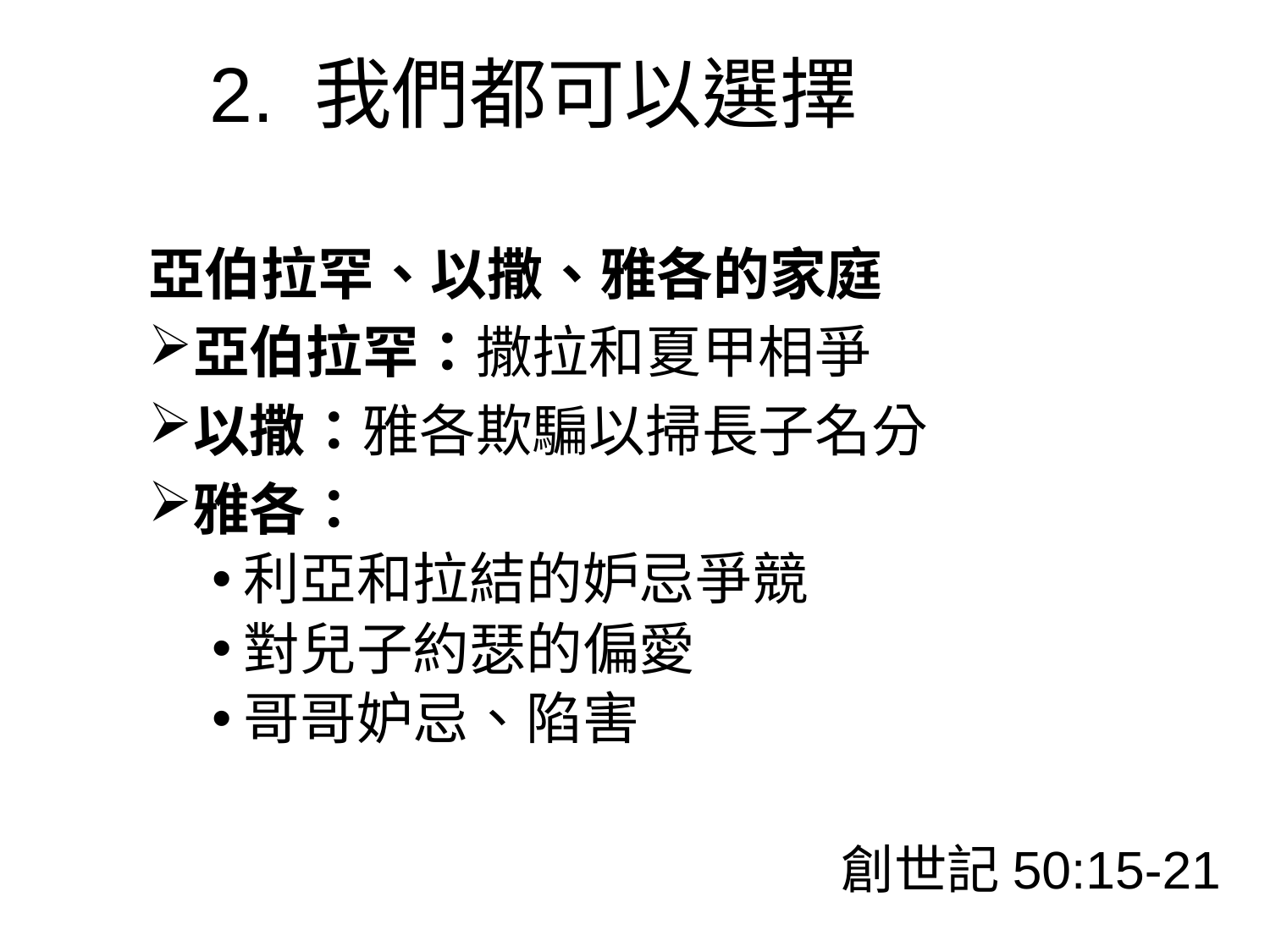

# 2. 我們都可以選擇
亞伯拉罕、以撒、雅各的家庭
亞伯拉罕：撒拉和夏甲相爭
以撒：雅各欺騙以掃長子名分
雅各：
利亞和拉結的妒忌爭競
對兒子約瑟的偏愛
哥哥妒忌、陷害

創世記50:15-21